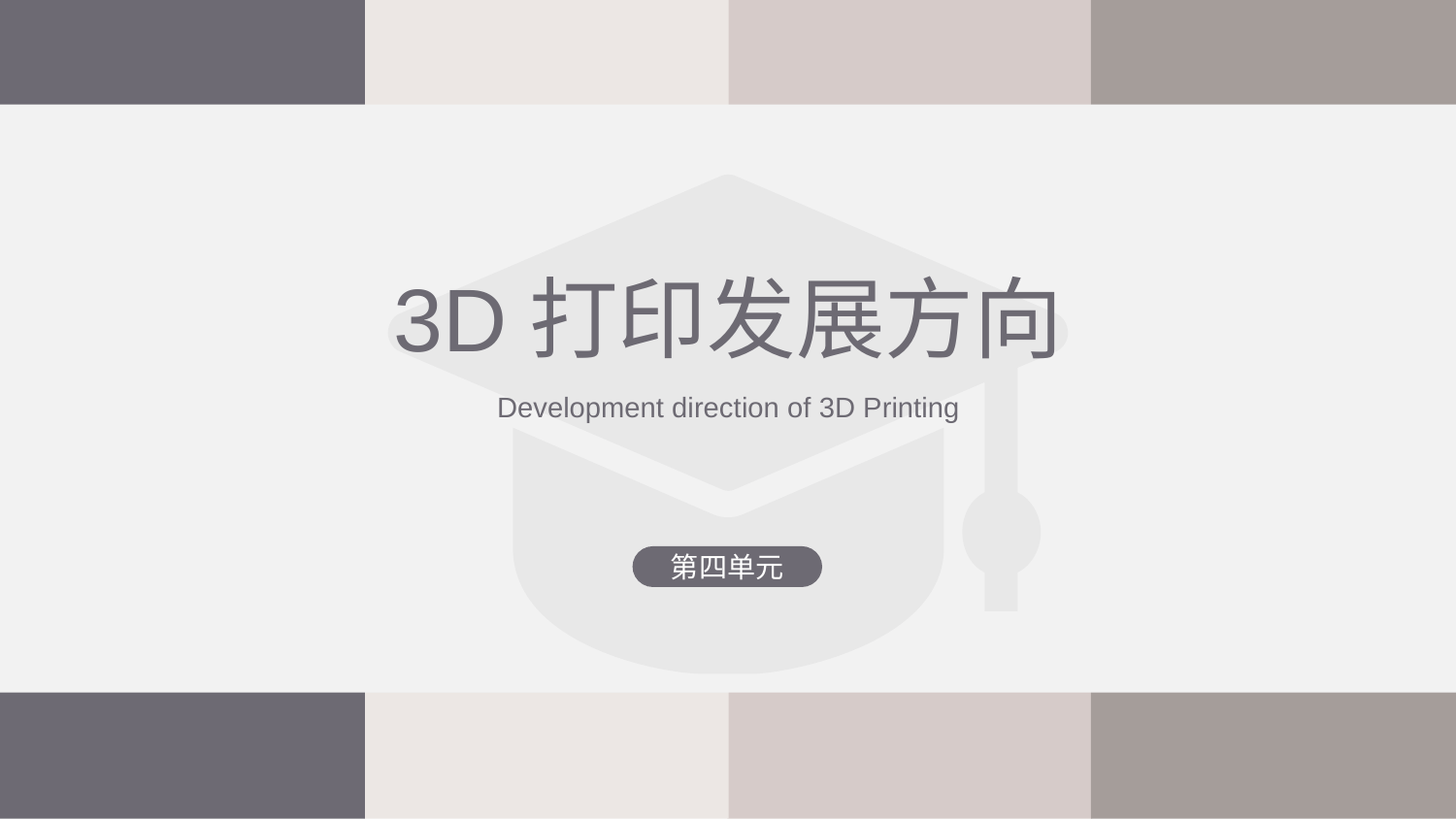

3D打印发展方向
Development direction of 3D Printing
第四单元